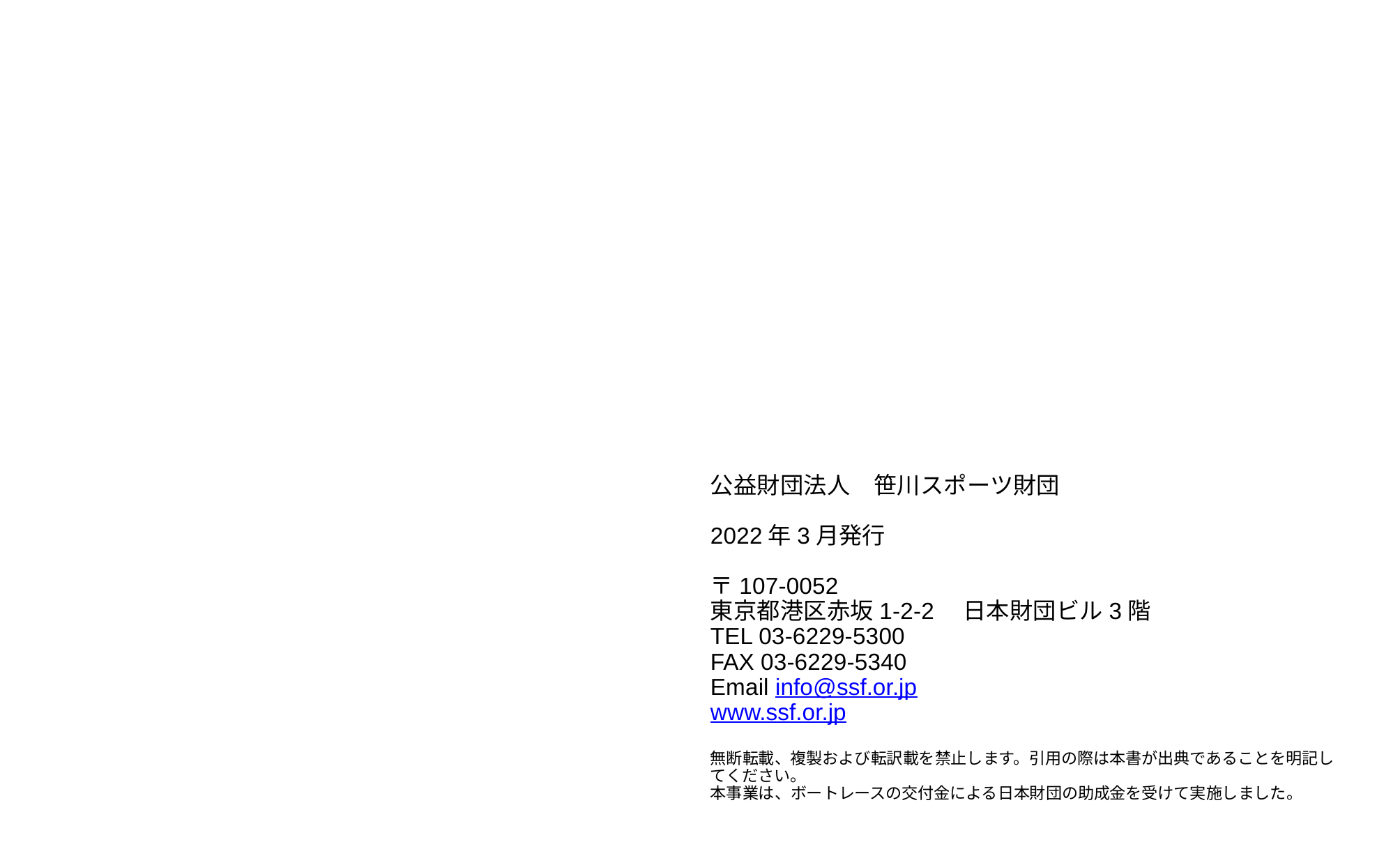

公益財団法人　笹川スポーツ財団

2022年3月発行

〒107-0052
東京都港区赤坂1-2-2　日本財団ビル3階
TEL 03-6229-5300
FAX 03-6229-5340
Email info@ssf.or.jp
www.ssf.or.jp

無断転載、複製および転訳載を禁止します。引用の際は本書が出典であることを明記してください。
本事業は、ボートレースの交付金による日本財団の助成金を受けて実施しました。